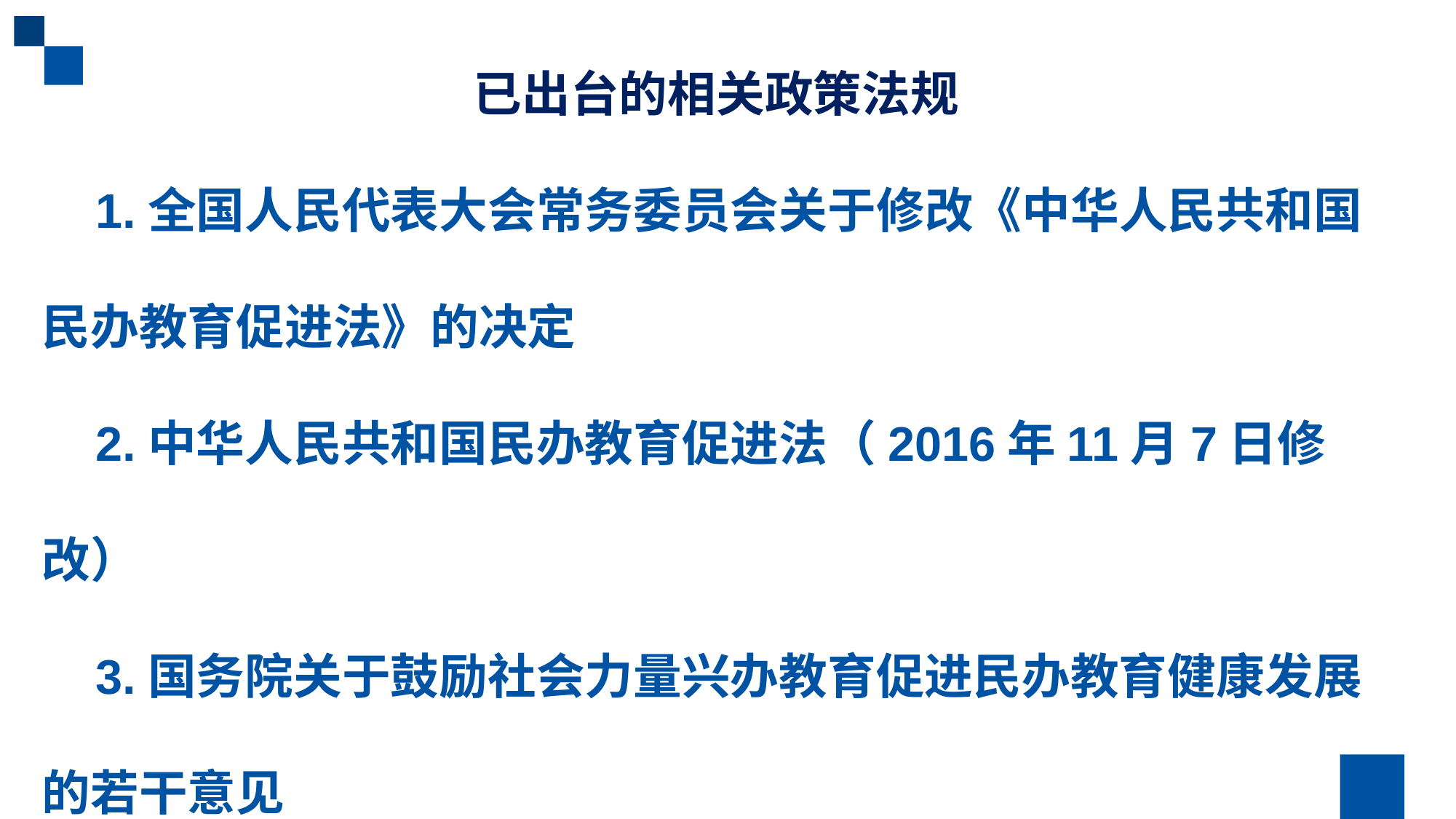

已出台的相关政策法规
    1.全国人民代表大会常务委员会关于修改《中华人民共和国民办教育促进法》的决定
    2.中华人民共和国民办教育促进法（2016年11月7日修改）
    3.国务院关于鼓励社会力量兴办教育促进民办教育健康发展的若干意见

23